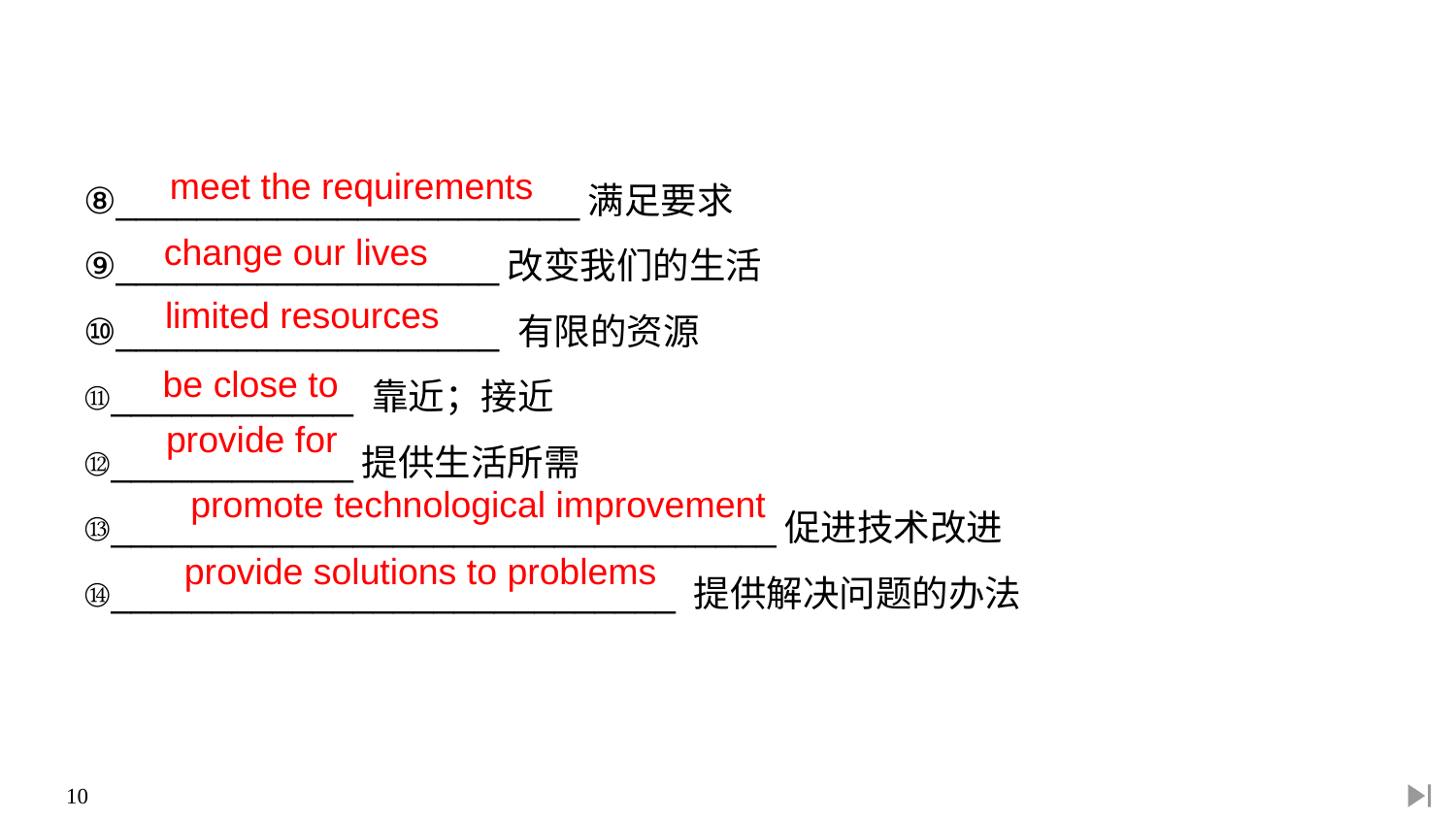

⑧_______________________满足要求
⑨___________________改变我们的生活
⑩___________________ 有限的资源
⑪____________ 靠近；接近
⑫____________提供生活所需
⑬_________________________________促进技术改进
⑭____________________________ 提供解决问题的办法
meet the requirements
change our lives
limited resources
be close to
provide for
promote technological improvement
provide solutions to problems